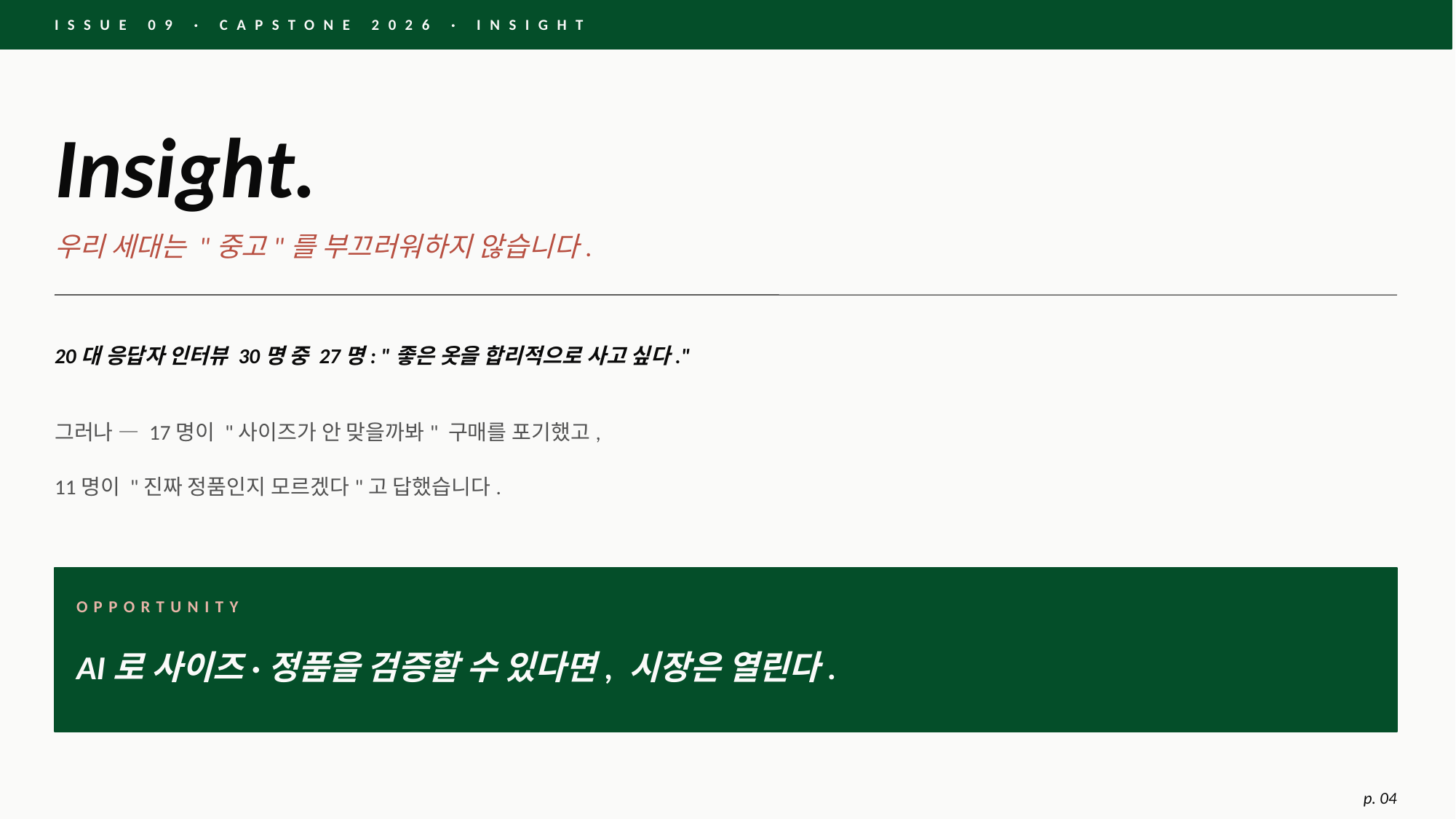

ISSUE 09 · CAPSTONE 2026 · INSIGHT
Insight.
우리 세대는 "중고"를 부끄러워하지 않습니다.

20대 응답자 인터뷰 30명 중 27명: "좋은 옷을 합리적으로 사고 싶다."
그러나 — 17명이 "사이즈가 안 맞을까봐" 구매를 포기했고,
11명이 "진짜 정품인지 모르겠다"고 답했습니다.

OPPORTUNITY
AI로 사이즈·정품을 검증할 수 있다면, 시장은 열린다.
p. 04